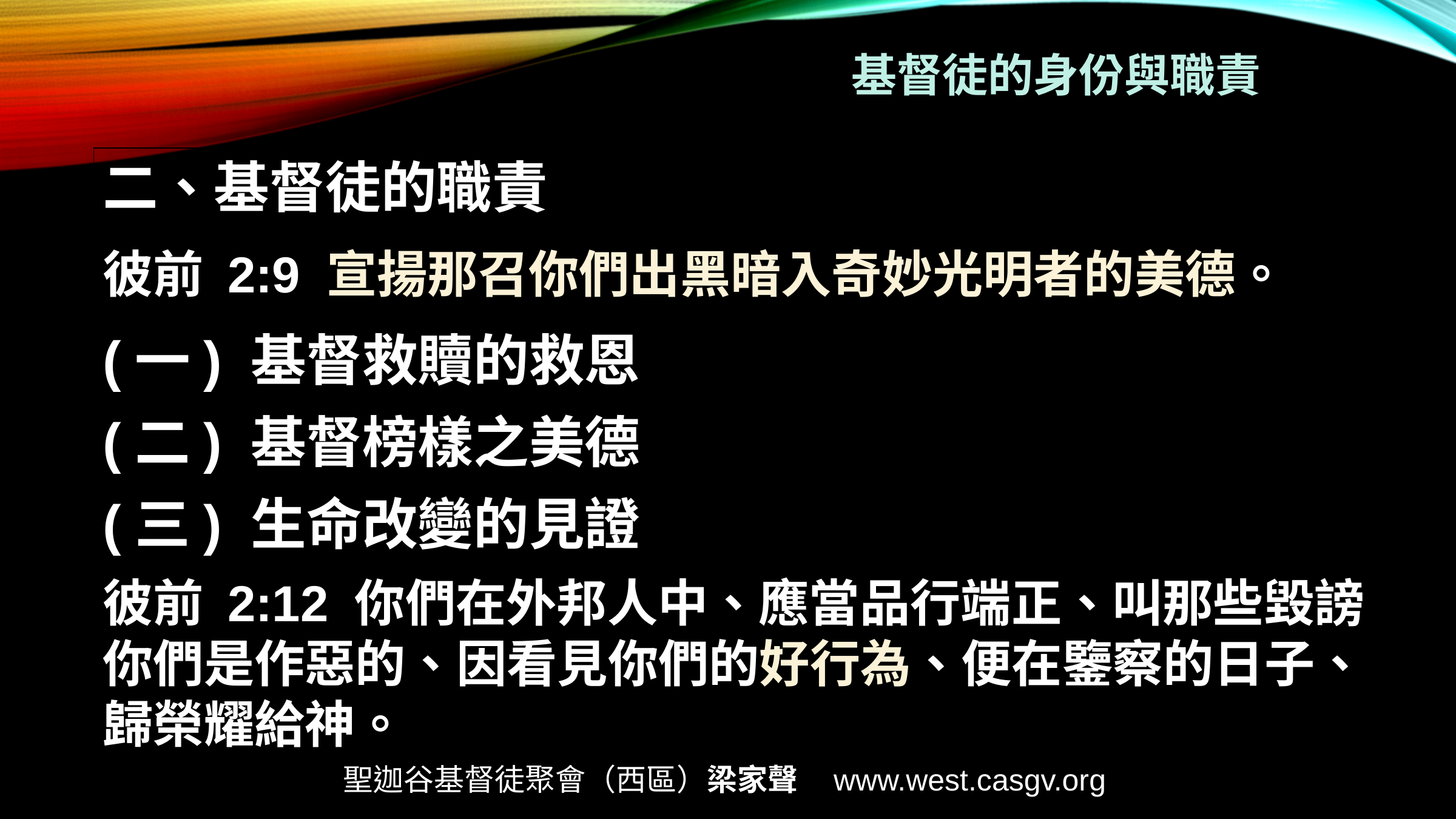

基督徒的身份與職責
二、基督徒的職責
彼前 2:9 宣揚那召你們出黑暗入奇妙光明者的美德。
(一) 基督救贖的救恩
(二) 基督榜樣之美德
(三) 生命改變的見證
彼前 2:12 你們在外邦人中、應當品行端正、叫那些毀謗你們是作惡的、因看見你們的好行為、便在鑒察的日子、歸榮耀給神。

聖迦谷基督徒聚會（西區）梁家聲   www.west.casgv.org